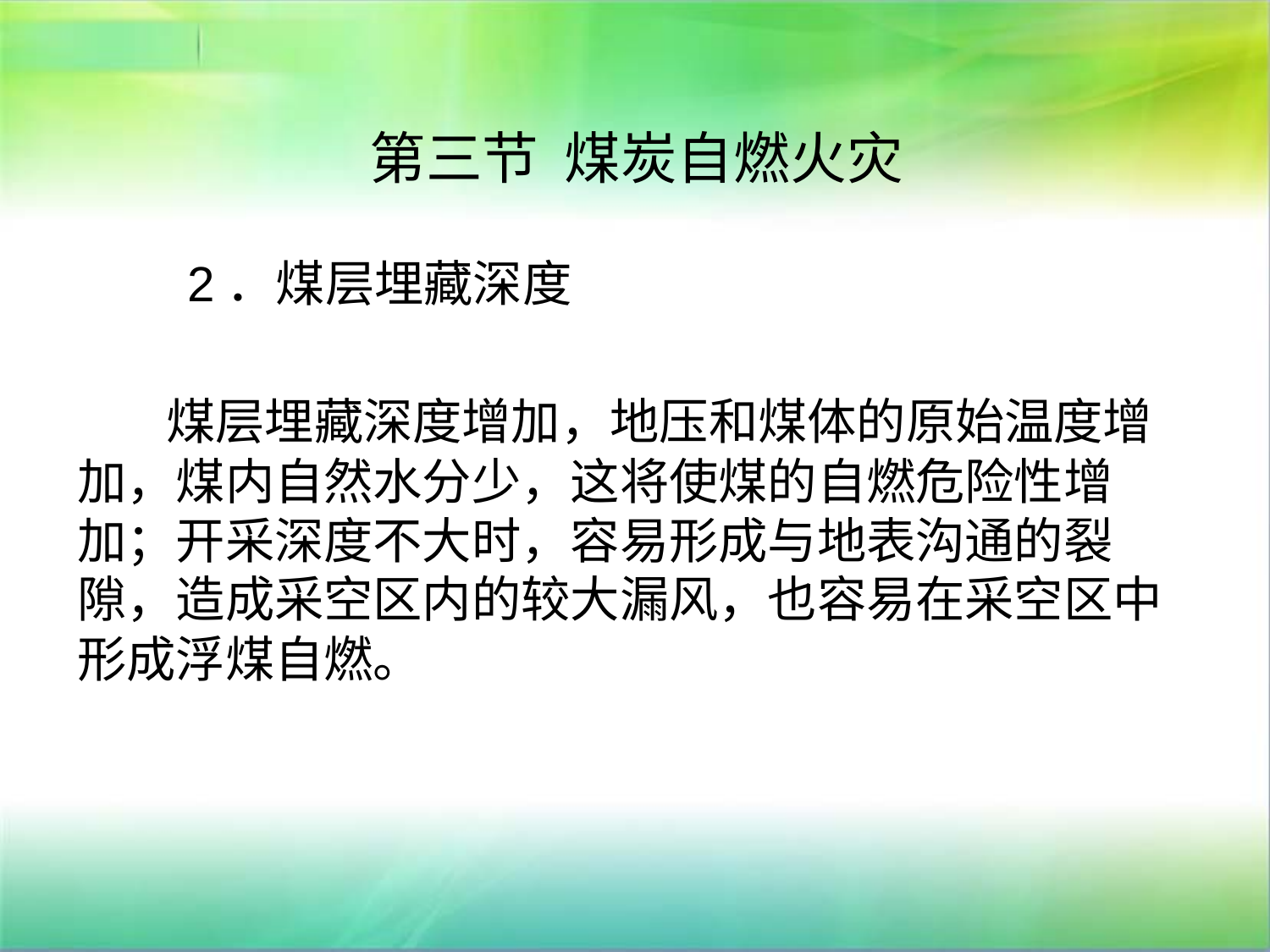

# 第三节  煤炭自燃火灾
        2．煤层埋藏深度

       煤层埋藏深度增加，地压和煤体的原始温度增加，煤内自然水分少，这将使煤的自燃危险性增加；开采深度不大时，容易形成与地表沟通的裂隙，造成采空区内的较大漏风，也容易在采空区中形成浮煤自燃。